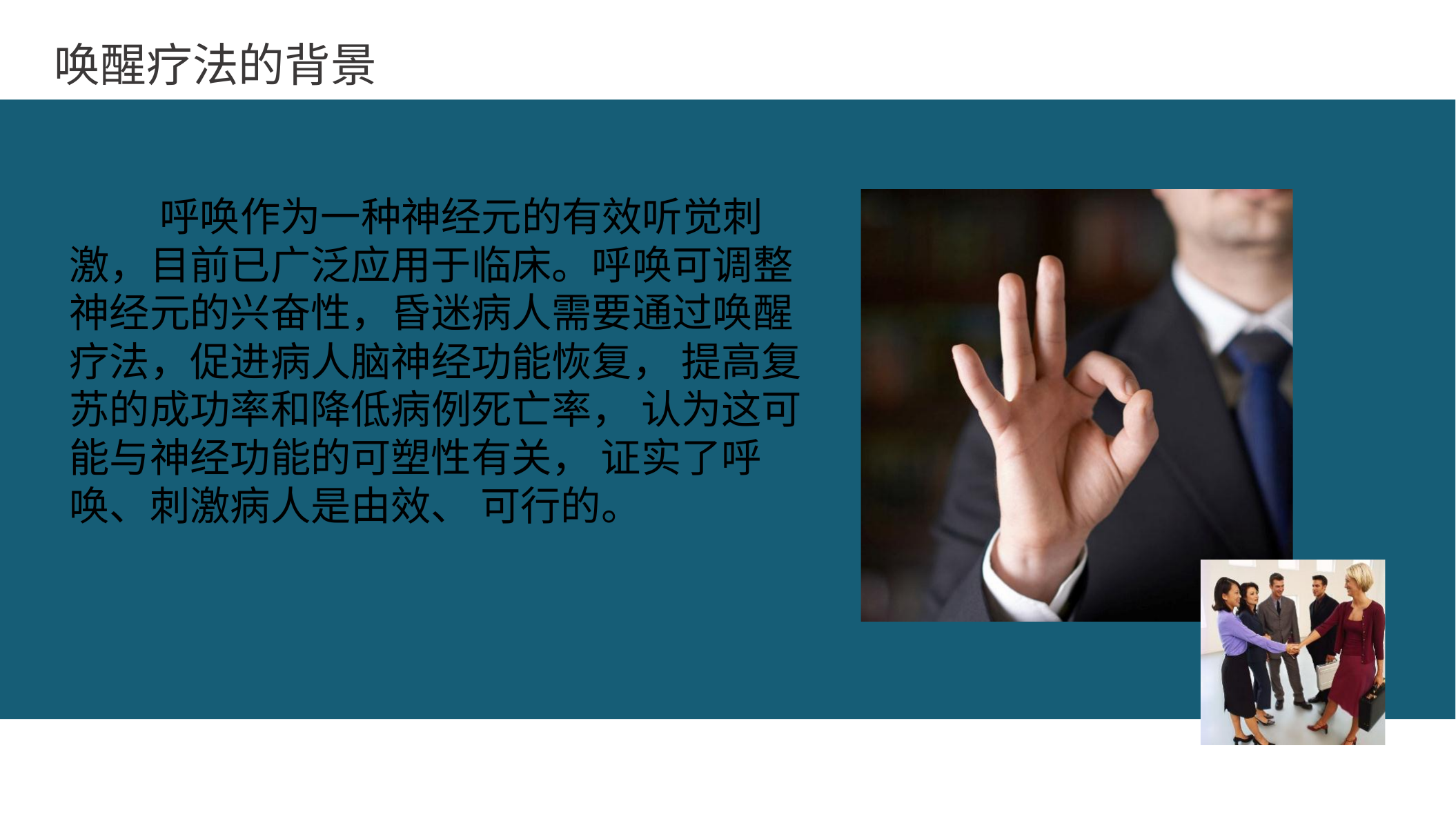

唤醒疗法的背景

         呼唤作为一种神经元的有效听觉刺激，目前已广泛应用于临床。呼唤可调整神经元的兴奋性，昏迷病人需要通过唤醒疗法，促进病人脑神经功能恢复， 提高复苏的成功率和降低病例死亡率， 认为这可能与神经功能的可塑性有关， 证实了呼唤、刺激病人是由效、 可行的。